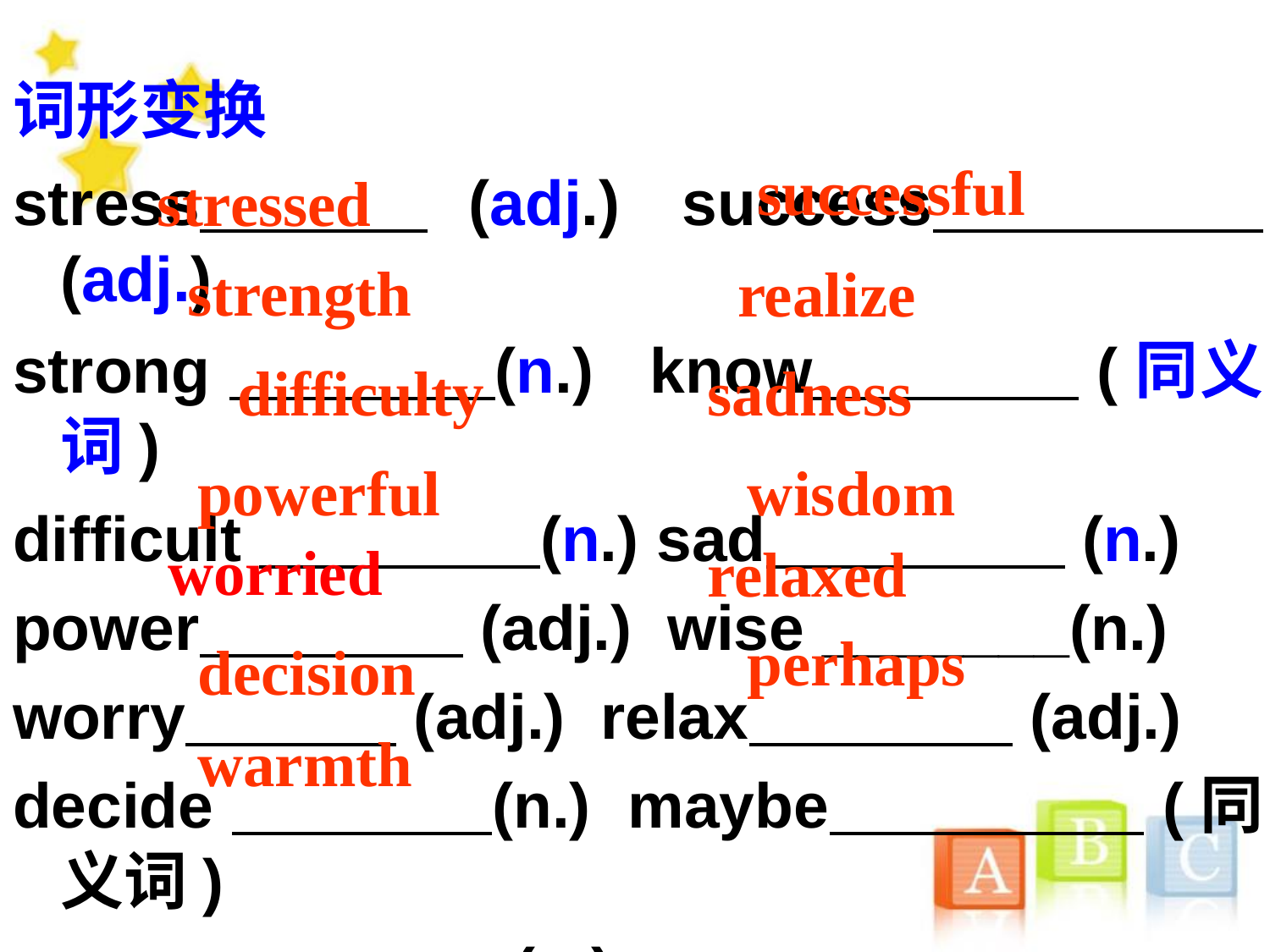

词形变换
stress             (adj.)   success                 (adj.)
strong               (n.)   know               (同义词)
difficult                 (n.) sad                  (n.)
power                (adj.)  wise _______(n.)
worry             (adj.)  relax                (adj.)
decide               (n.)  maybe                  (同义词)
warm_________ (n.)
successful
stressed
strength
realize
difficulty
sadness
powerful
wisdom
worried
relaxed
perhaps
decision
warmth